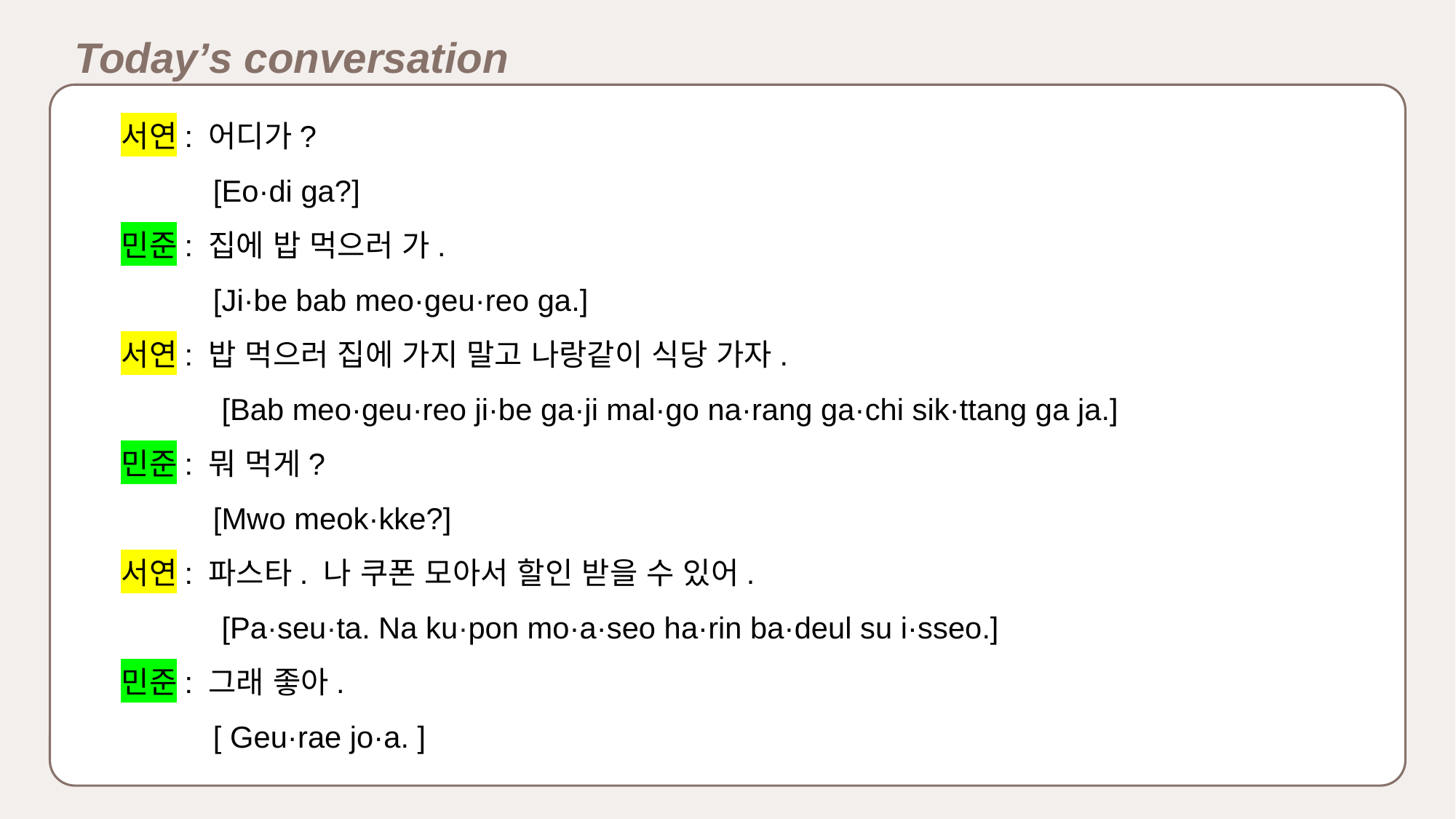

Today’s conversation

서연: 어디가?
           [Eo·di ga?]
민준: 집에 밥 먹으러 가.
           [Ji·be bab meo·geu·reo ga.]
서연: 밥 먹으러 집에 가지 말고 나랑같이 식당 가자.
            [Bab meo·geu·reo ji·be ga·ji mal·go na·rang ga·chi sik·ttang ga ja.]
민준: 뭐 먹게?
           [Mwo meok·kke?]
서연: 파스타. 나 쿠폰 모아서 할인 받을 수 있어.
            [Pa·seu·ta. Na ku·pon mo·a·seo ha·rin ba·deul su i·sseo.]
민준: 그래 좋아.
           [ Geu·rae jo·a. ]